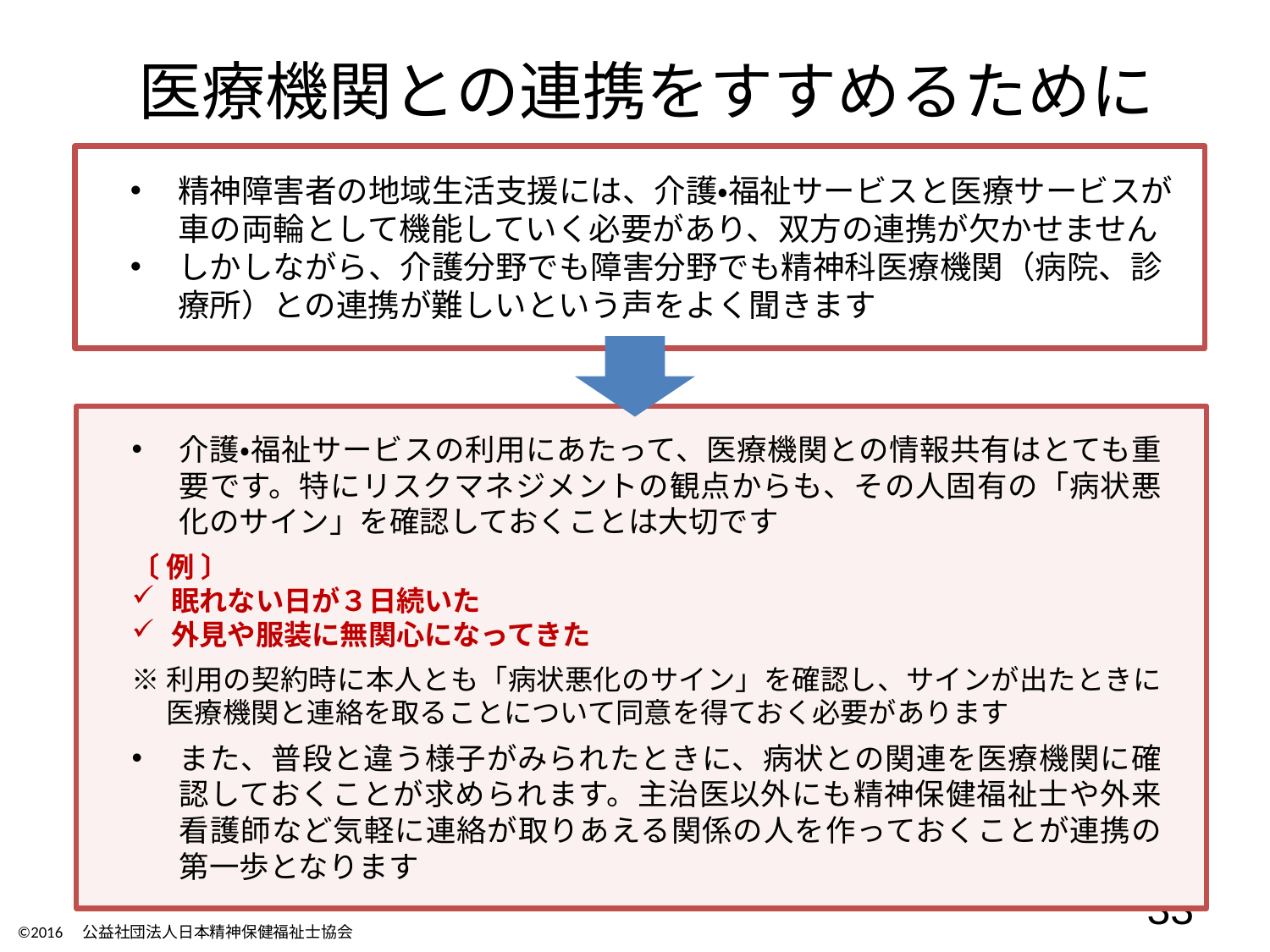

# 医療機関との連携をすすめるために
精神障害者の地域生活支援には、介護・福祉サービスと医療サービスが車の両輪として機能していく必要があり、双方の連携が欠かせません
しかしながら、介護分野でも障害分野でも精神科医療機関（病院、診療所）との連携が難しいという声をよく聞きます

介護・福祉サービスの利用にあたって、医療機関との情報共有はとても重要です。特にリスクマネジメントの観点からも、その人固有の「病状悪化のサイン」を確認しておくことは大切です
〔 例 〕
眠れない日が３日続いた
外見や服装に無関心になってきた
※利用の契約時に本人とも「病状悪化のサイン」を確認し、サインが出たときに医療機関と連絡を取ることについて同意を得ておく必要があります
また、普段と違う様子がみられたときに、病状との関連を医療機関に確認しておくことが求められます。主治医以外にも精神保健福祉士や外来看護師など気軽に連絡が取りあえる関係の人を作っておくことが連携の第一歩となります
33
©2016　公益社団法人日本精神保健福祉士協会